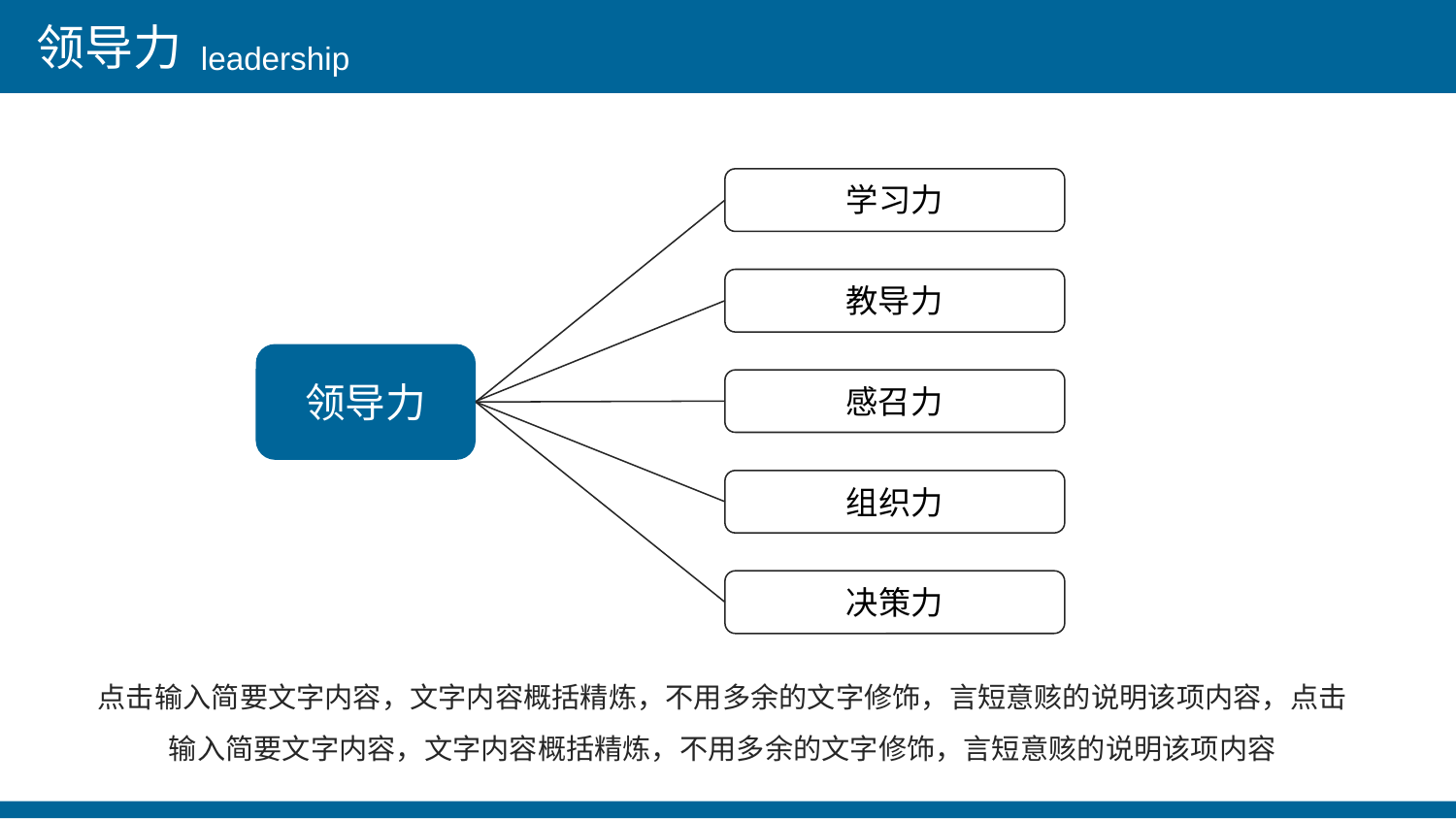

领导力
leadership

学习力

教导力

领导力

感召力

组织力

决策力
点击输入简要文字内容，文字内容概括精炼，不用多余的文字修饰，言短意赅的说明该项内容，点击输入简要文字内容，文字内容概括精炼，不用多余的文字修饰，言短意赅的说明该项内容